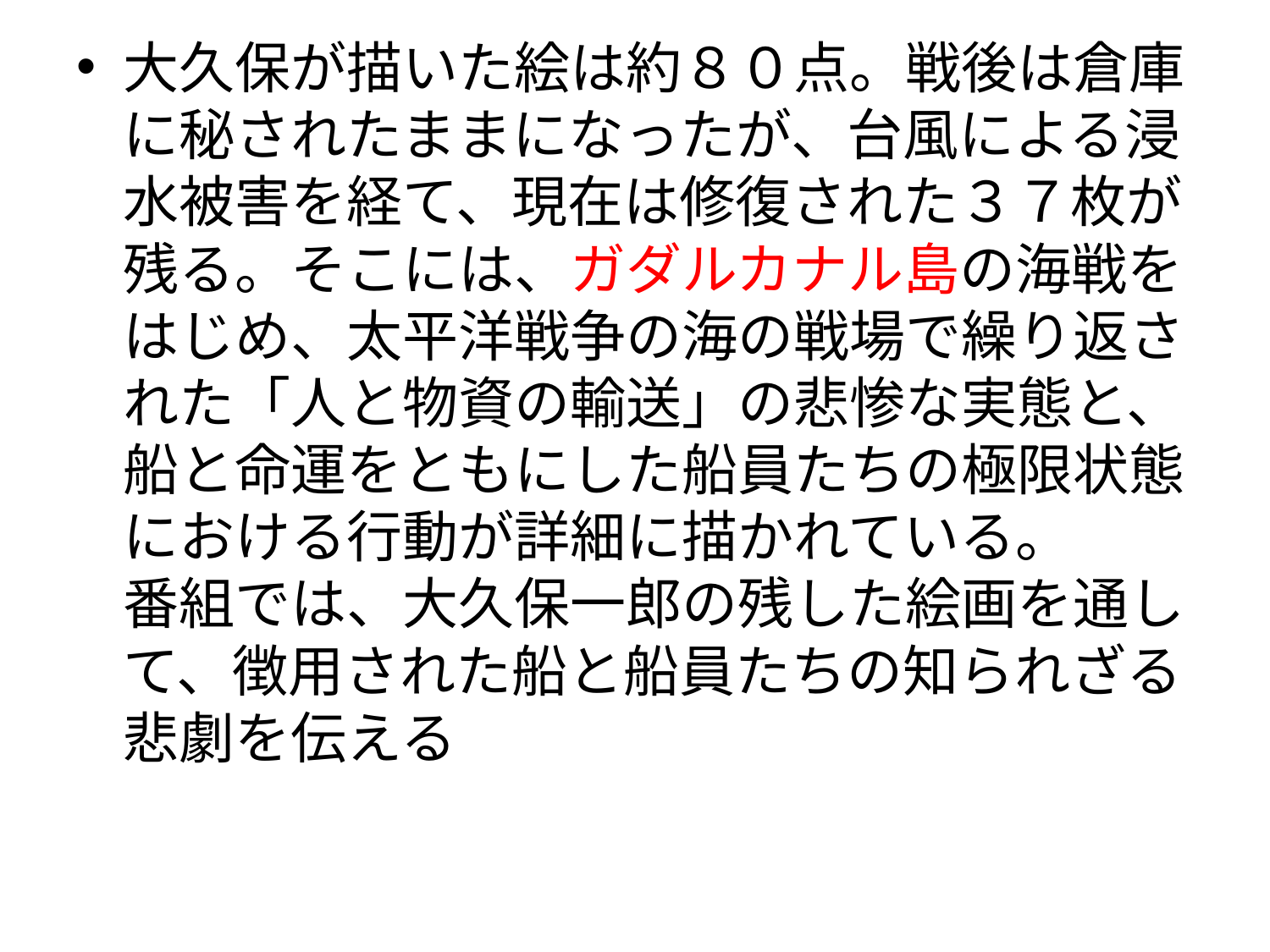

大久保が描いた絵は約８０点。戦後は倉庫に秘されたままになったが、台風による浸水被害を経て、現在は修復された３７枚が残る。そこには、ガダルカナル島の海戦をはじめ、太平洋戦争の海の戦場で繰り返された「人と物資の輸送」の悲惨な実態と、船と命運をともにした船員たちの極限状態における行動が詳細に描かれている。
番組では、大久保一郎の残した絵画を通して、徴用された船と船員たちの知られざる悲劇を伝える